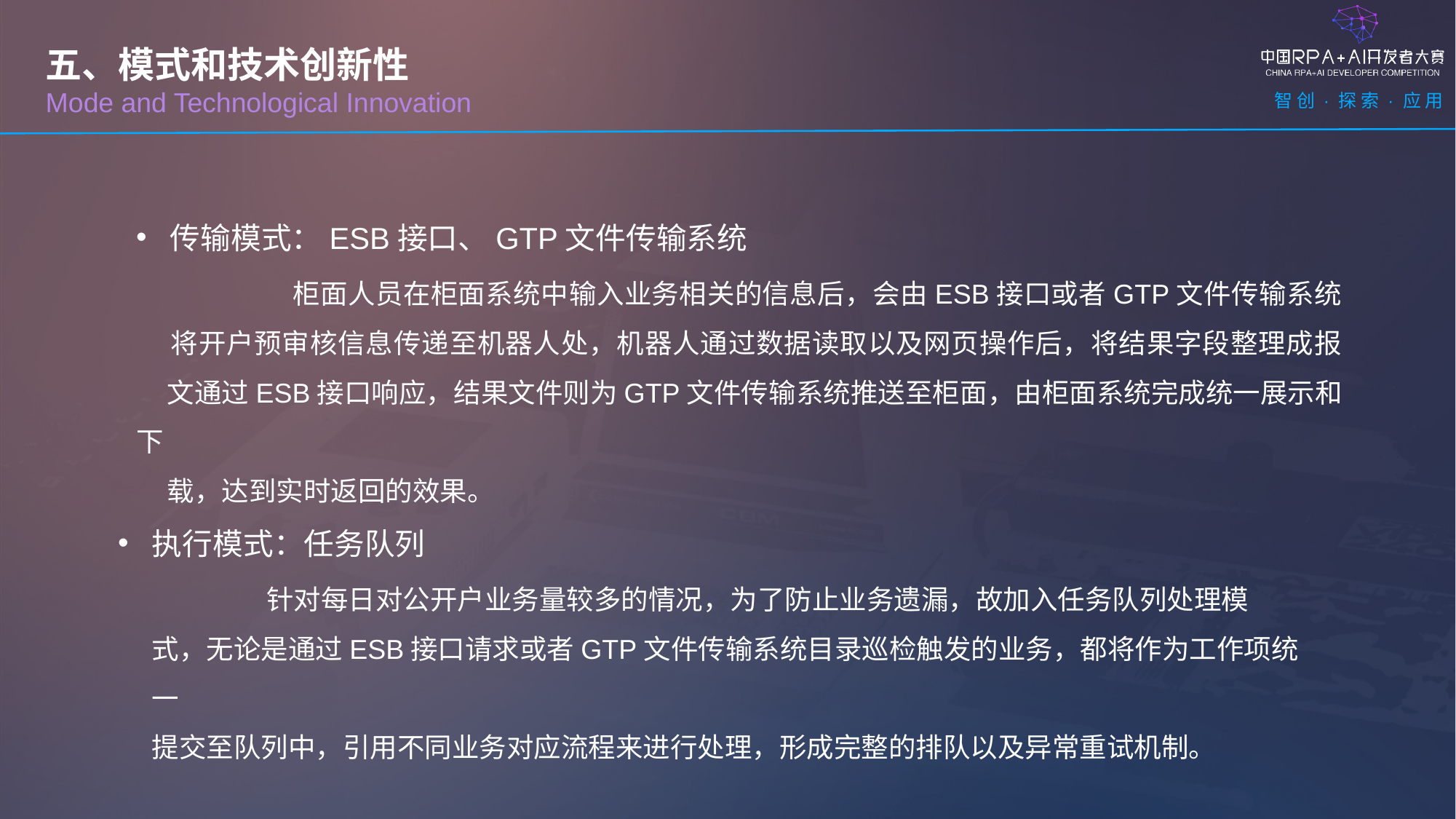

五、模式和技术创新性
Mode and Technological Innovation
传输模式：ESB接口、GTP文件传输系统
                     柜面人员在柜面系统中输入业务相关的信息后，会由ESB接口或者GTP文件传输系统
     将开户预审核信息传递至机器人处，机器人通过数据读取以及网页操作后，将结果字段整理成报
     文通过ESB接口响应，结果文件则为GTP文件传输系统推送至柜面，由柜面系统完成统一展示和下
     载，达到实时返回的效果。
执行模式：任务队列
                 针对每日对公开户业务量较多的情况，为了防止业务遗漏，故加入任务队列处理模
式，无论是通过ESB接口请求或者GTP文件传输系统目录巡检触发的业务，都将作为工作项统一
提交至队列中，引用不同业务对应流程来进行处理，形成完整的排队以及异常重试机制。